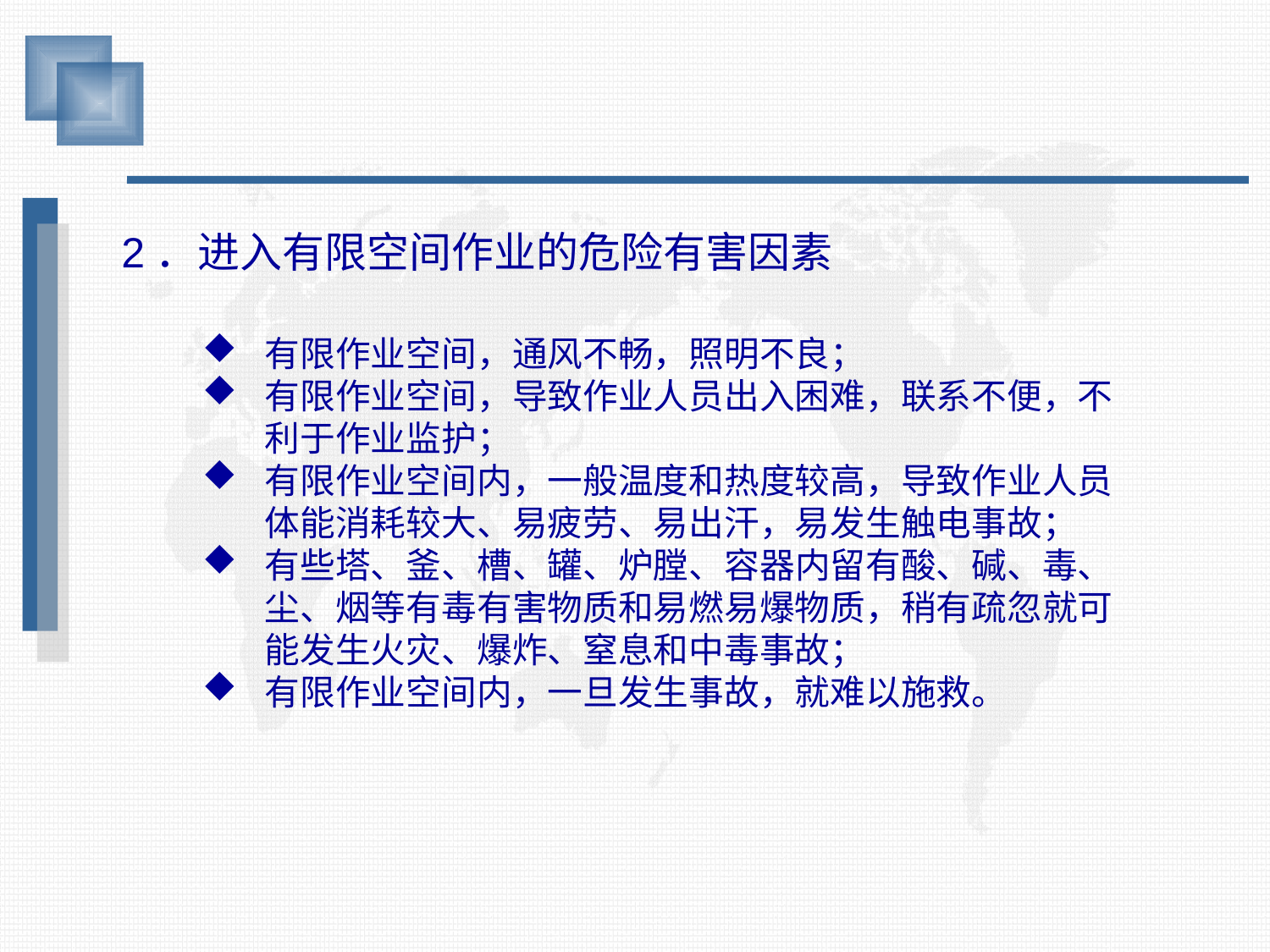

2．进入有限空间作业的危险有害因素
有限作业空间，通风不畅，照明不良；
有限作业空间，导致作业人员出入困难，联系不便，不利于作业监护；
有限作业空间内，一般温度和热度较高，导致作业人员体能消耗较大、易疲劳、易出汗，易发生触电事故；
有些塔、釜、槽、罐、炉膛、容器内留有酸、碱、毒、尘、烟等有毒有害物质和易燃易爆物质，稍有疏忽就可能发生火灾、爆炸、窒息和中毒事故；
有限作业空间内，一旦发生事故，就难以施救。